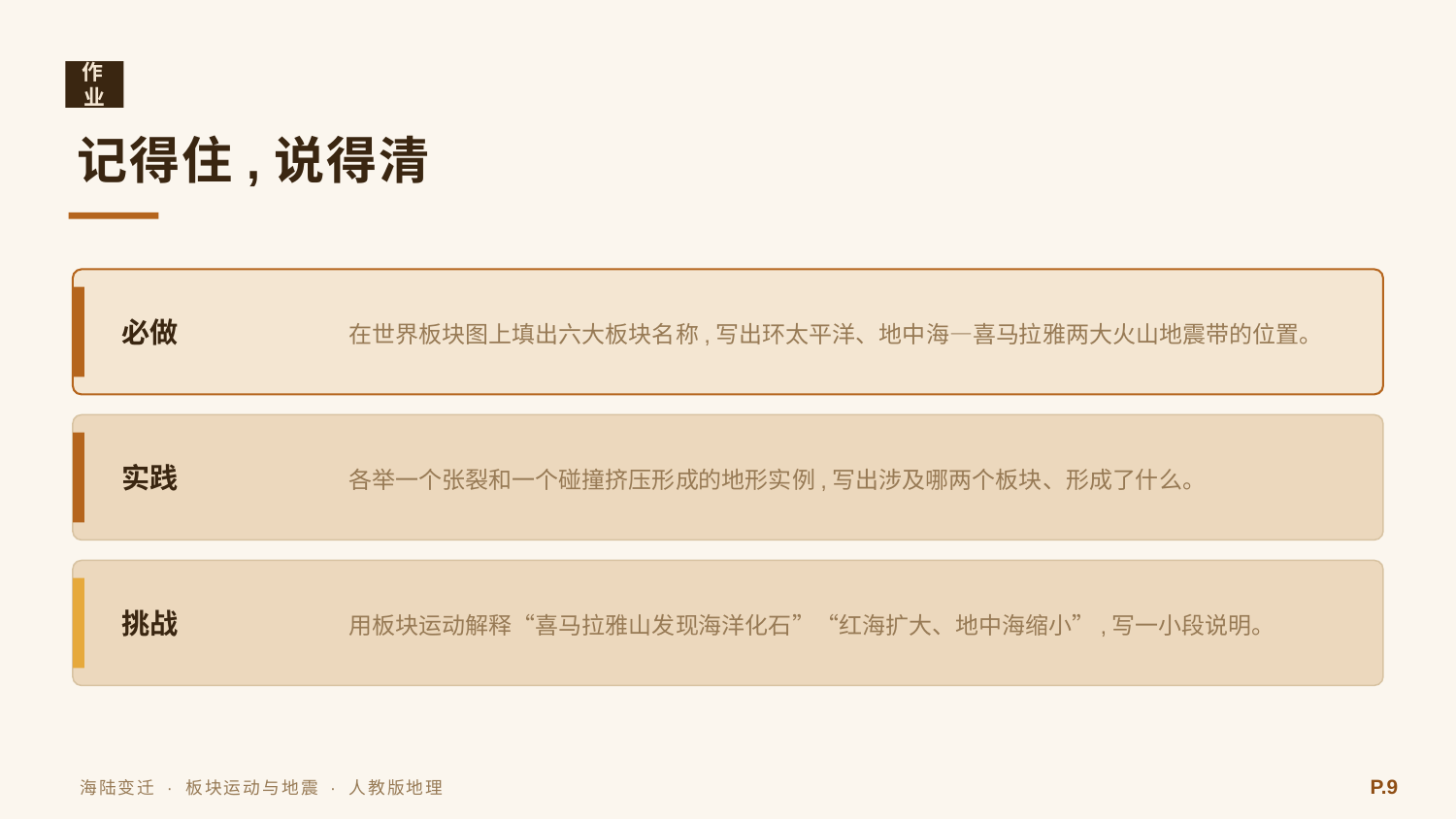

作业

记得住,说得清

在世界板块图上填出六大板块名称,写出环太平洋、地中海—喜马拉雅两大火山地震带的位置。
必做

各举一个张裂和一个碰撞挤压形成的地形实例,写出涉及哪两个板块、形成了什么。
实践

用板块运动解释“喜马拉雅山发现海洋化石”“红海扩大、地中海缩小”,写一小段说明。
挑战

P.9
海陆变迁 · 板块运动与地震 · 人教版地理